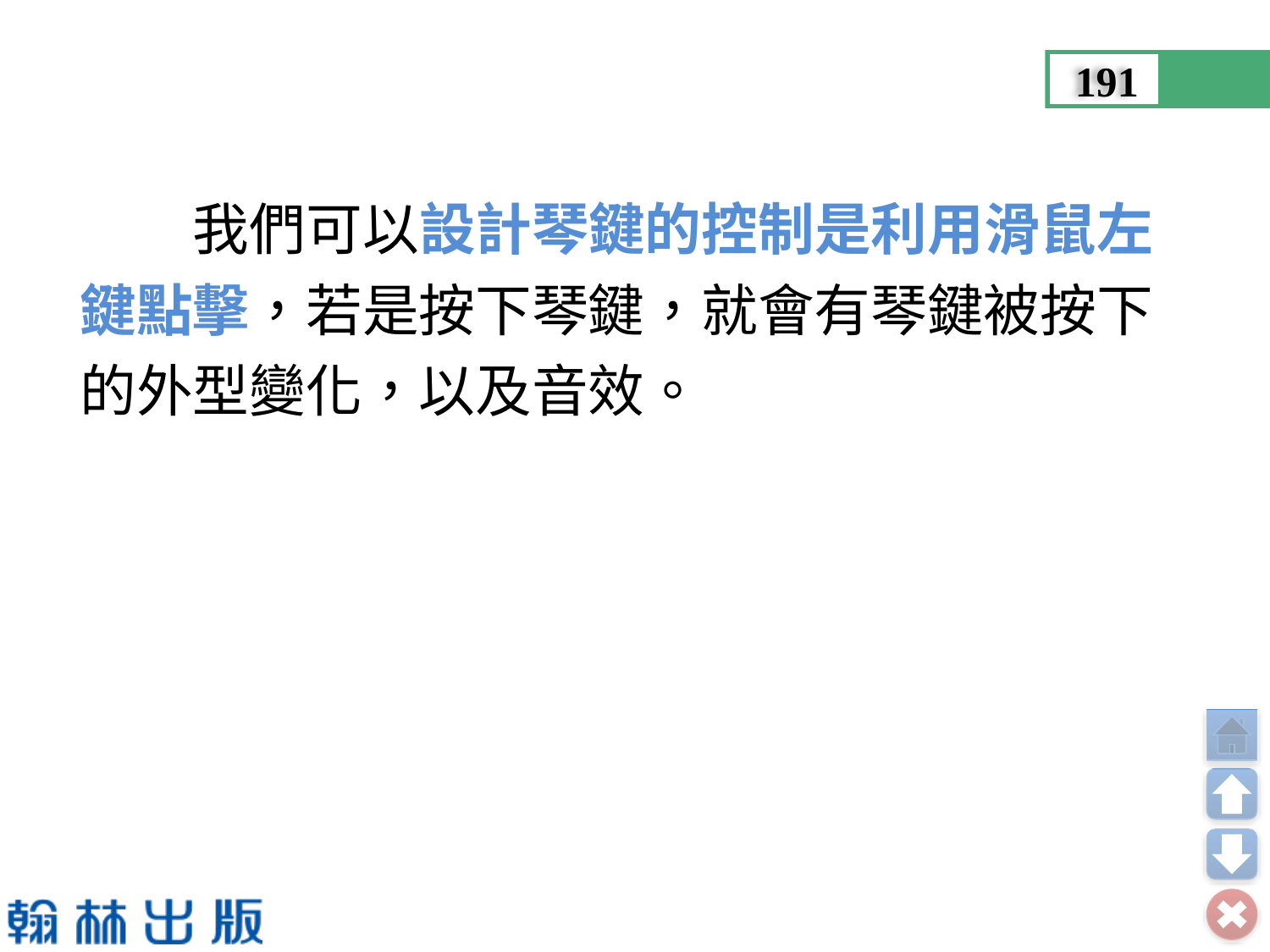

191
　　我們可以設計琴鍵的控制是利用滑鼠左鍵點擊，若是按下琴鍵，就會有琴鍵被按下的外型變化，以及音效。